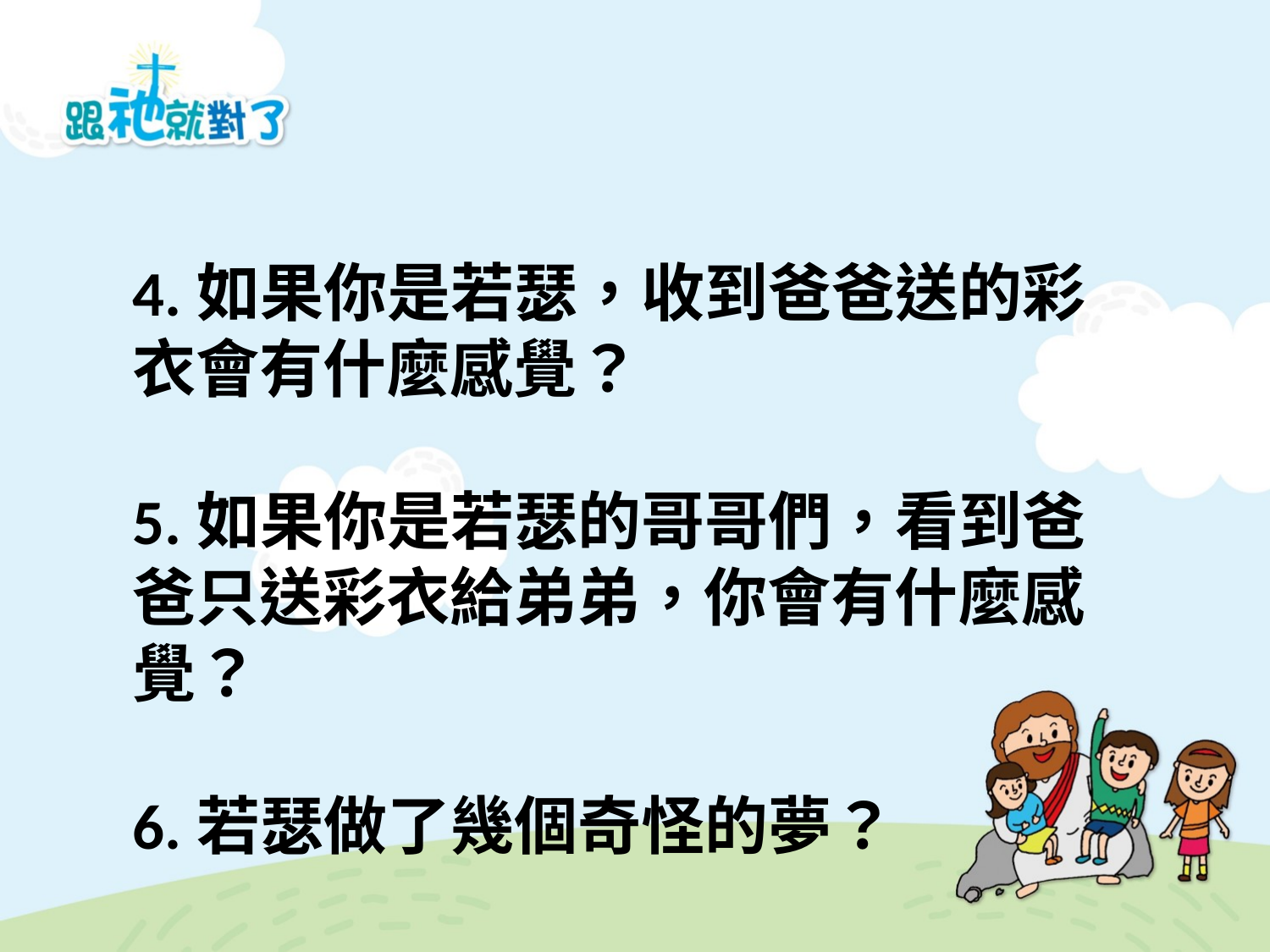

4.如果你是若瑟，收到爸爸送的彩衣會有什麼感覺？

5.如果你是若瑟的哥哥們，看到爸爸只送彩衣給弟弟，你會有什麼感覺？

6.若瑟做了幾個奇怪的夢？